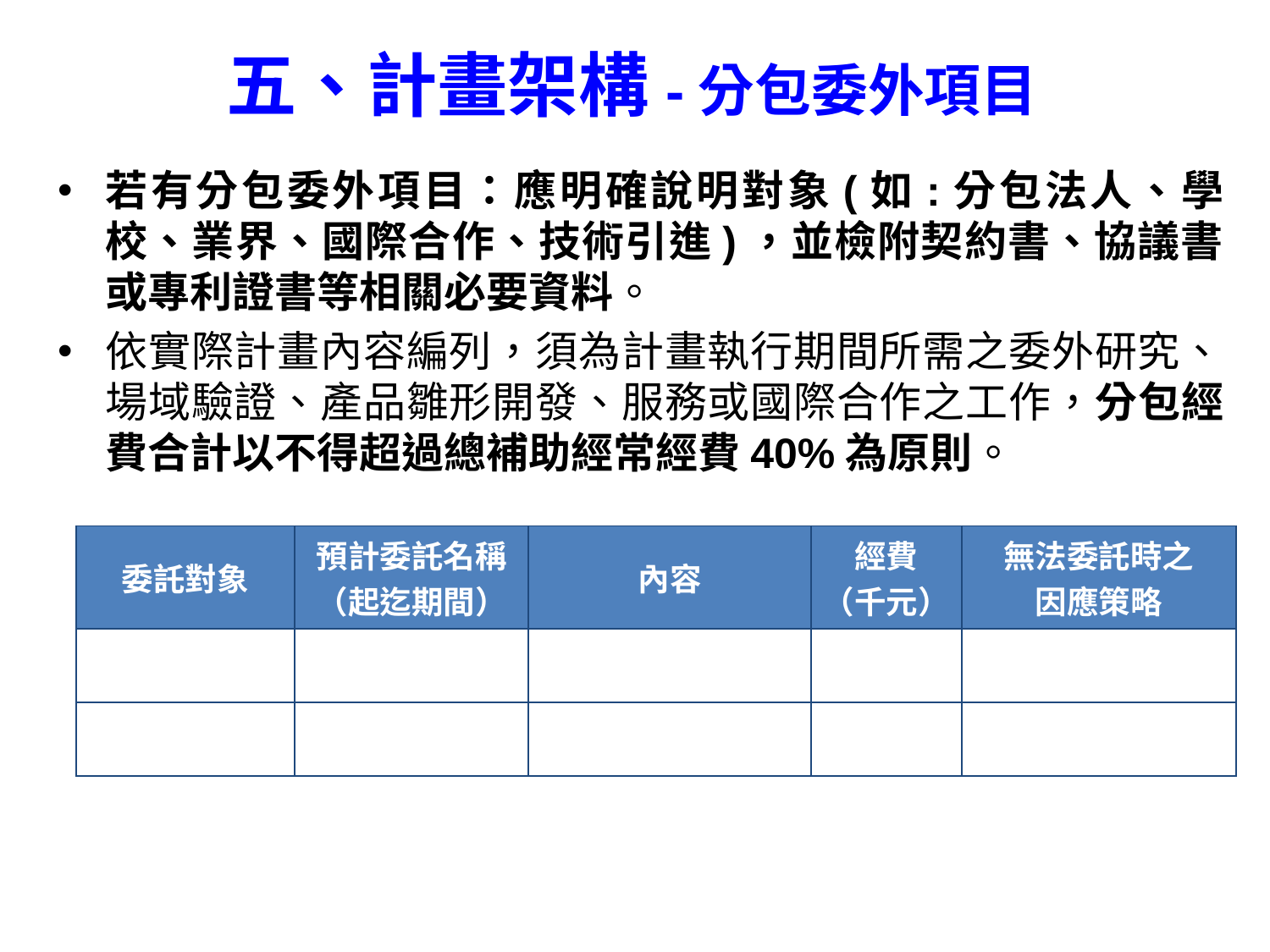

# 五、計畫架構-分包委外項目
若有分包委外項目：應明確說明對象(如:分包法人、學校、業界、國際合作、技術引進)，並檢附契約書、協議書或專利證書等相關必要資料。
依實際計畫內容編列，須為計畫執行期間所需之委外研究、場域驗證、產品雛形開發、服務或國際合作之工作，分包經費合計以不得超過總補助經常經費40%為原則。

| 委託對象 | 預計委託名稱 （起迄期間） | 內容 | 經費 （千元） | 無法委託時之 因應策略 |
| --- | --- | --- | --- | --- |
|  |  |  |  |  |
|  |  |  |  |  |